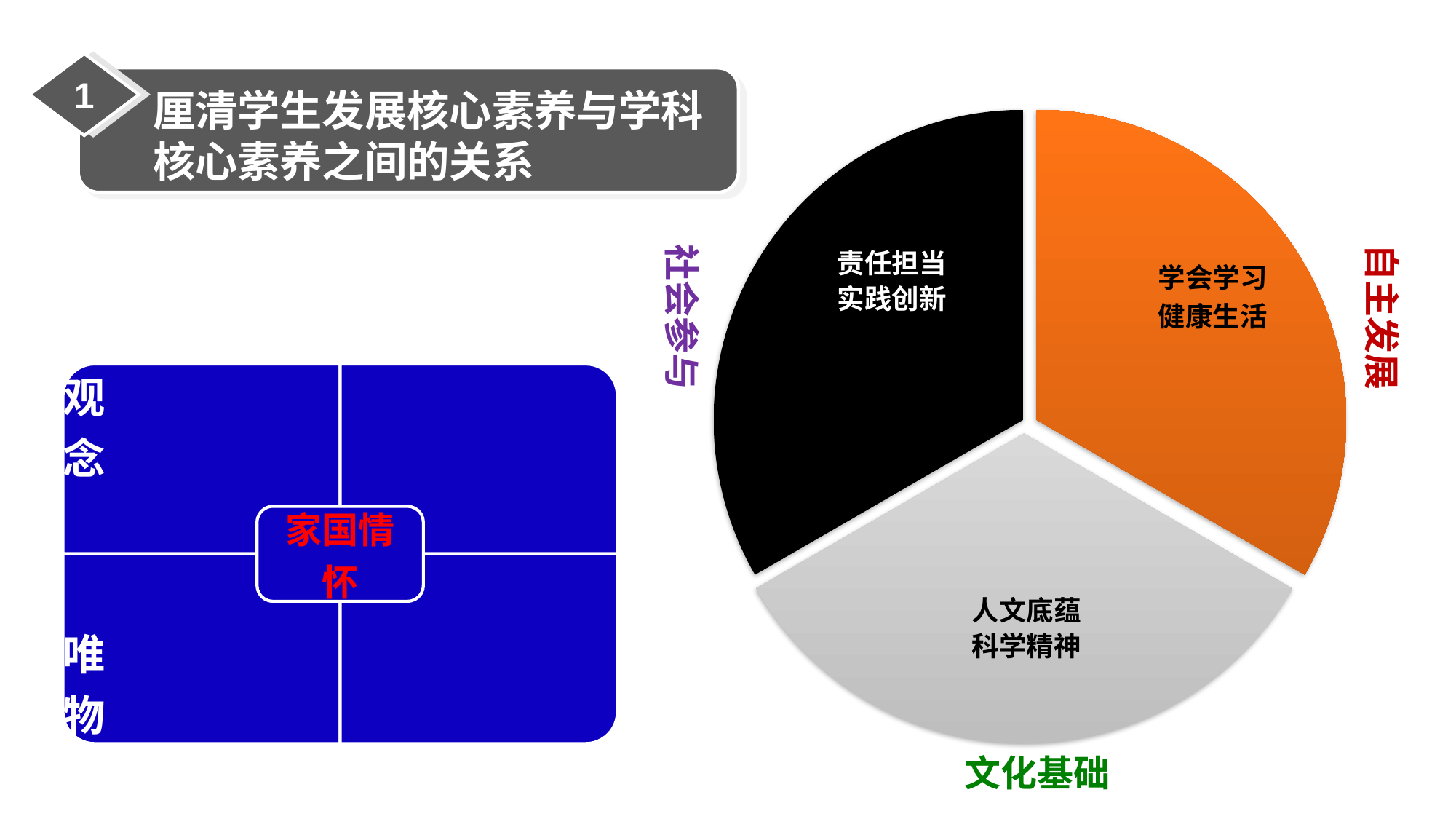

1

厘清学生发展核心素养与学科核心素养之间的关系
责任担当
实践创新

学会学习
健康生活
人文底蕴
科学精神
自主发展
社会参与
家国情怀
时空观念
史料实证
文化基础